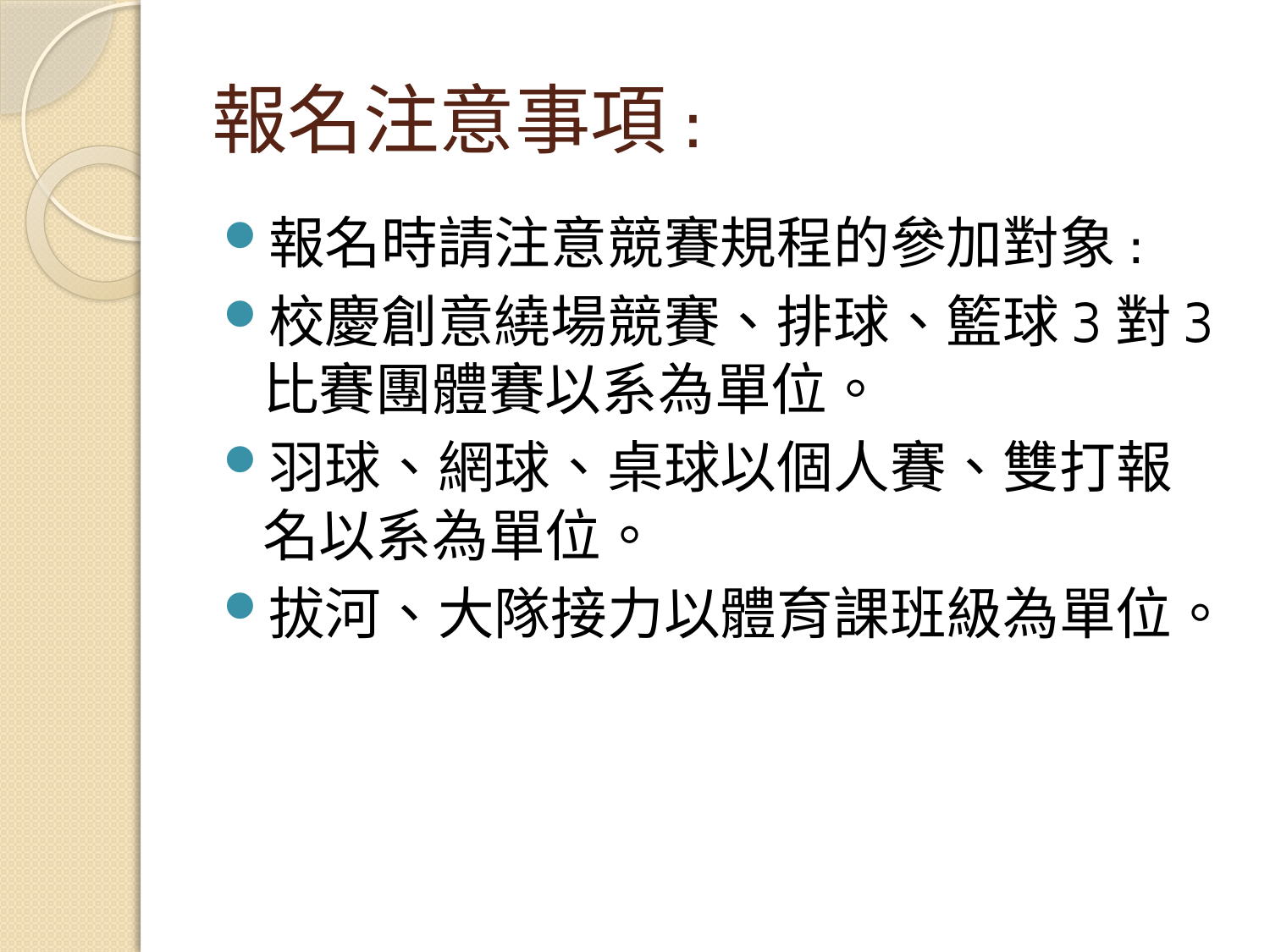

# 報名注意事項:
報名時請注意競賽規程的參加對象:
校慶創意繞場競賽、排球、籃球3對3比賽團體賽以系為單位。
羽球、網球、桌球以個人賽、雙打報名以系為單位。
拔河、大隊接力以體育課班級為單位。